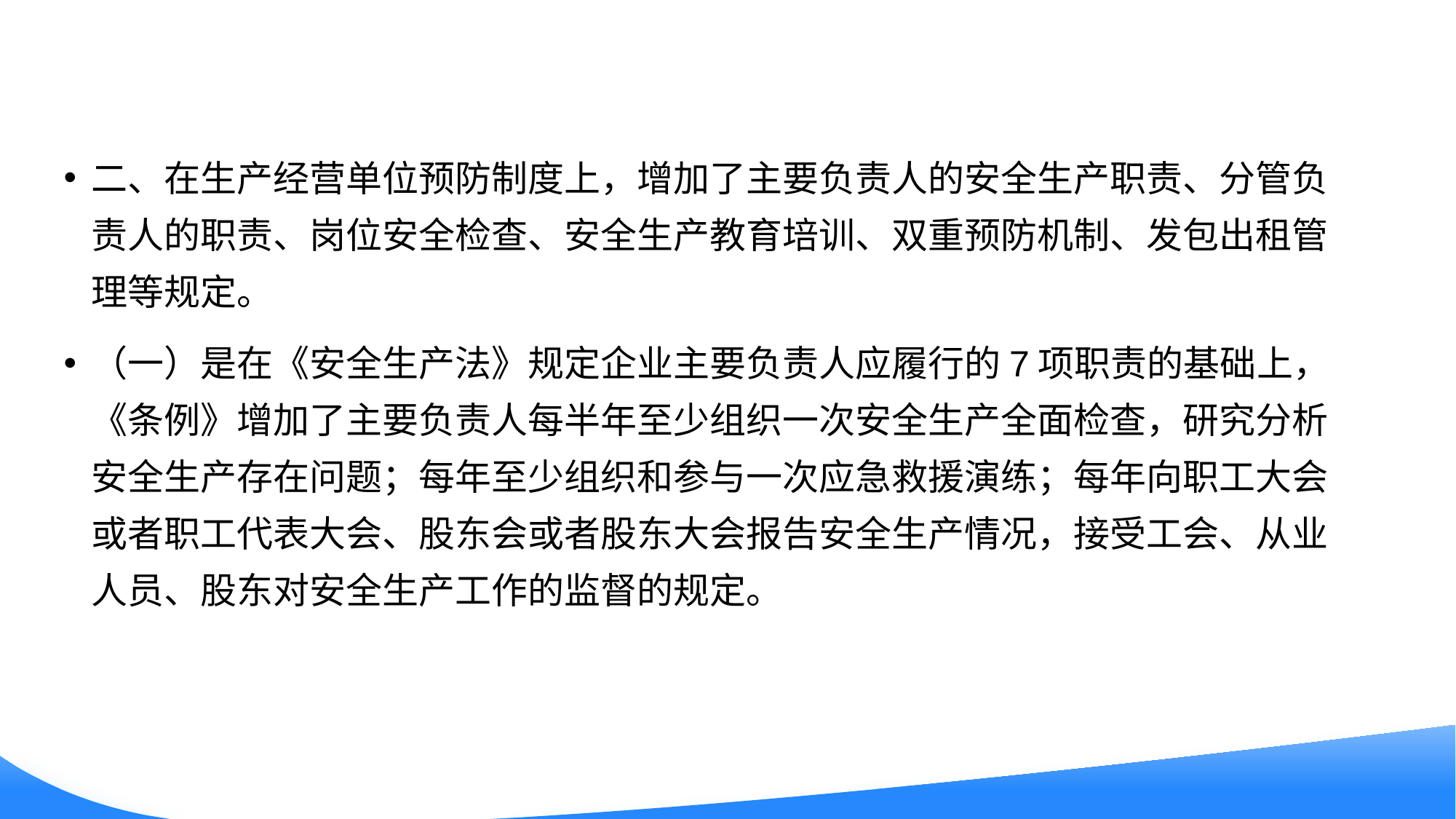

#
二、在生产经营单位预防制度上，增加了主要负责人的安全生产职责、分管负责人的职责、岗位安全检查、安全生产教育培训、双重预防机制、发包出租管理等规定。
（一）是在《安全生产法》规定企业主要负责人应履行的7项职责的基础上，《条例》增加了主要负责人每半年至少组织一次安全生产全面检查，研究分析安全生产存在问题；每年至少组织和参与一次应急救援演练；每年向职工大会或者职工代表大会、股东会或者股东大会报告安全生产情况，接受工会、从业人员、股东对安全生产工作的监督的规定。